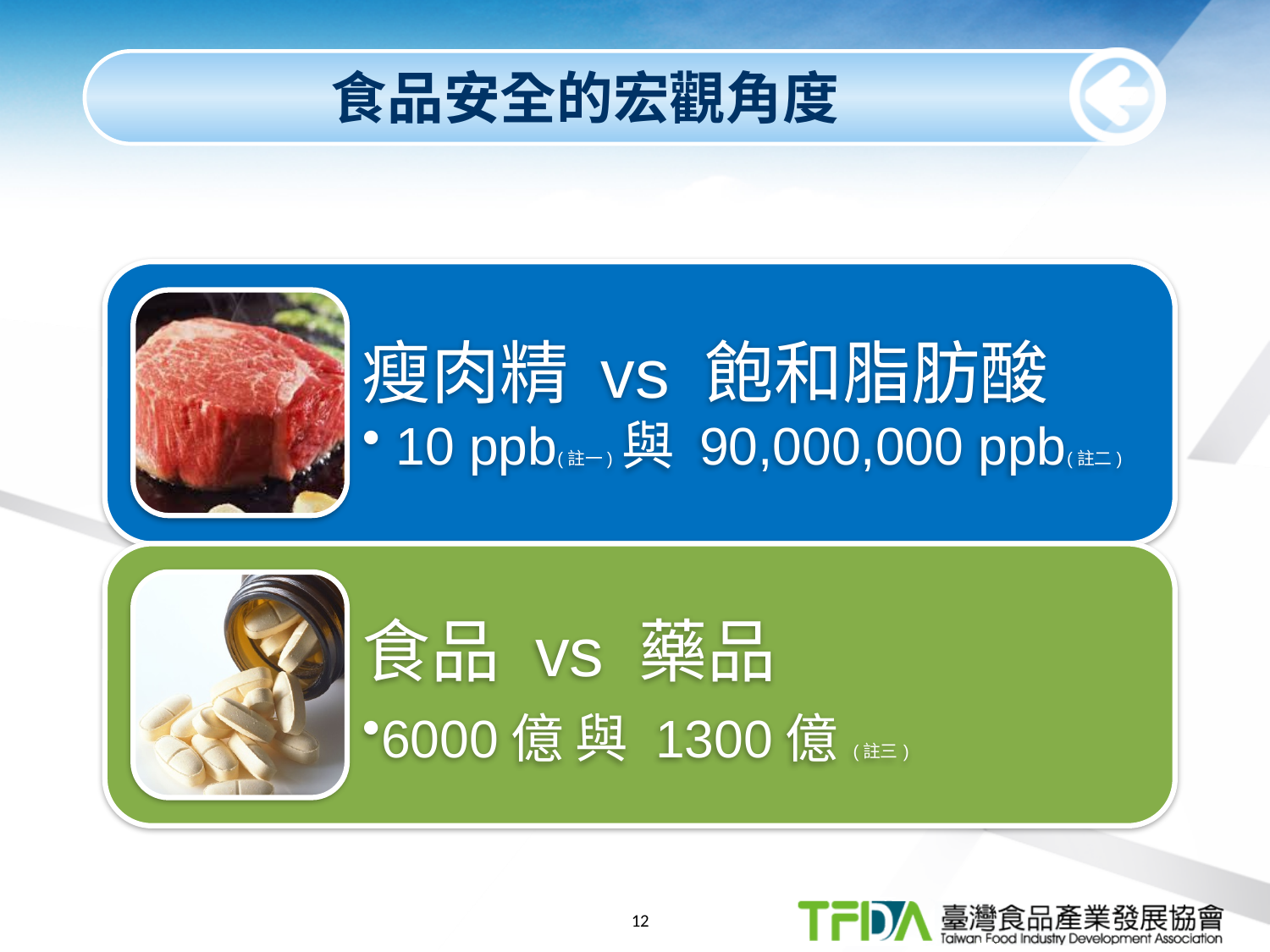

# 食品安全的宏觀角度
瘦肉精 vs 飽和脂肪酸
食品 vs 藥品
12